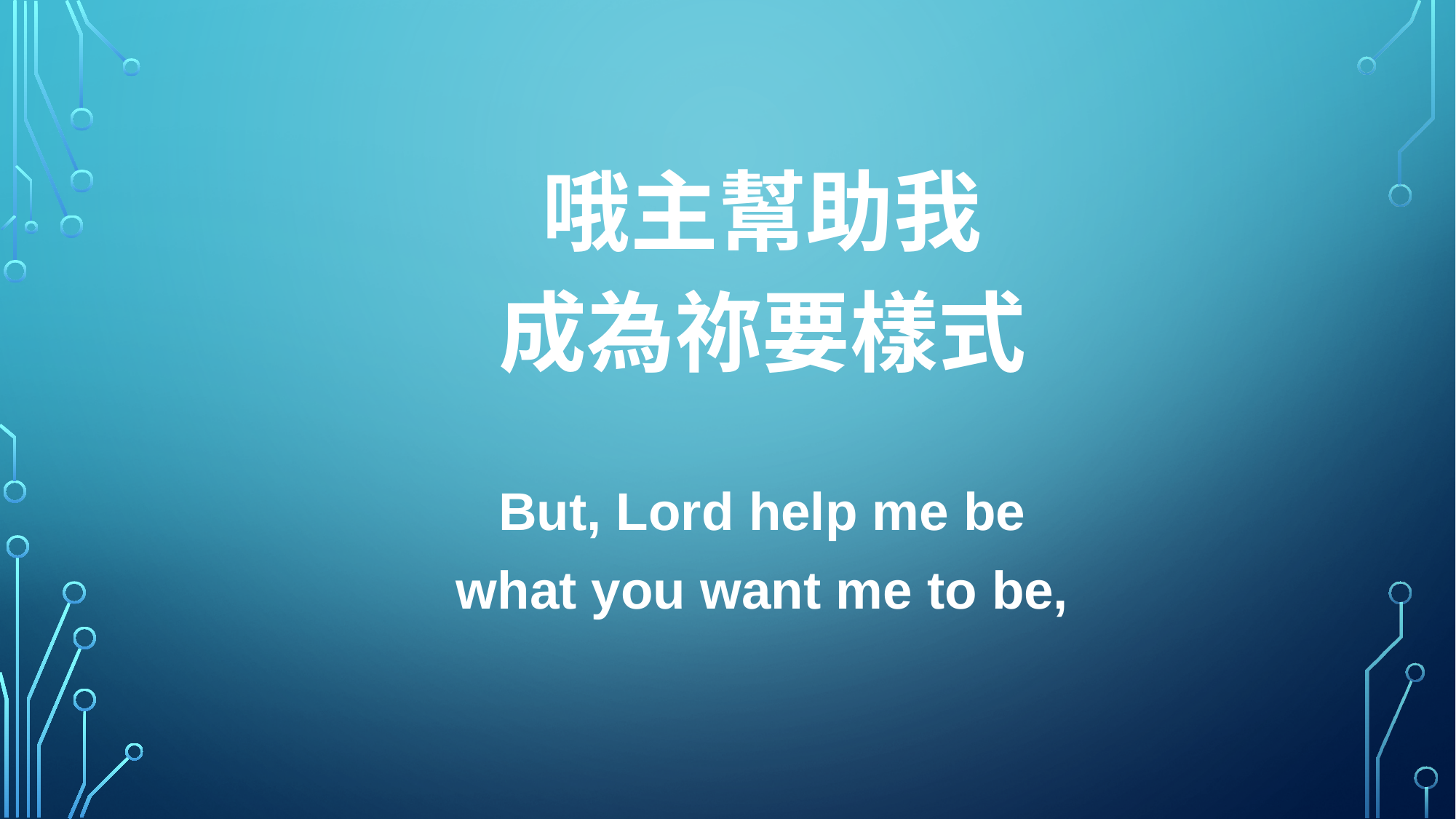

哦主幫助我
成為祢要樣式

But, Lord help me be
what you want me to be,